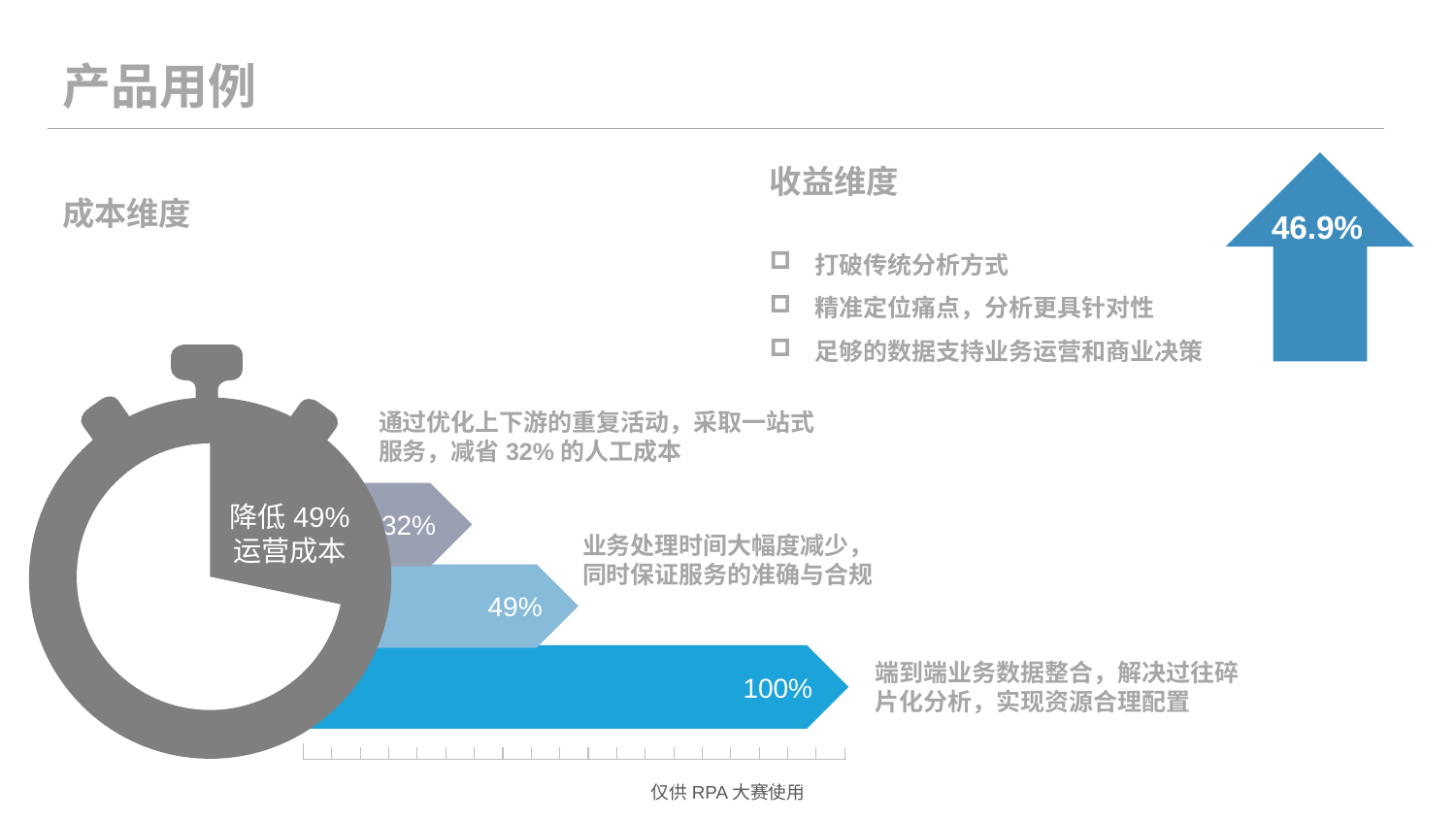

产品用例
收益维度

成本维度
46.9%
打破传统分析方式
精准定位痛点，分析更具针对性
足够的数据支持业务运营和商业决策

通过优化上下游的重复活动，采取一站式服务，减省32%的人工成本

32%
降低49%
运营成本
业务处理时间大幅度减少，同时保证服务的准确与合规

49%
100%
端到端业务数据整合，解决过往碎片化分析，实现资源合理配置

100%
10%
20%
30%
40%
50%
60%
70%
80%
90%